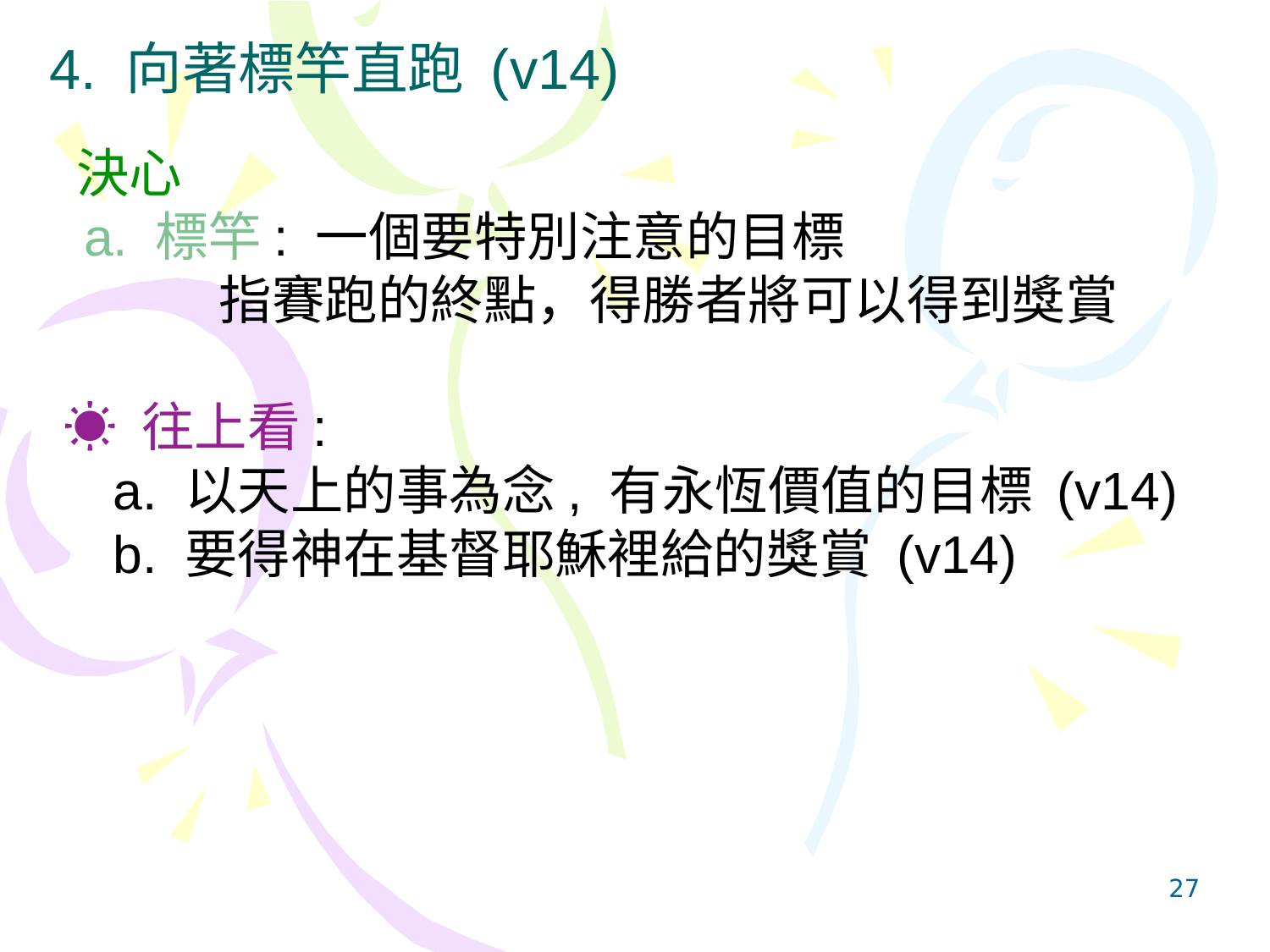

# 4. 向著標竿直跑 (v14)
  決心
   a. 標竿: 一個要特別注意的目標
              指賽跑的終點，得勝者將可以得到獎賞

  ☀︎ 往上看:
     a. 以天上的事為念, 有永恆價值的目標 (v14)
     b. 要得神在基督耶穌裡給的獎賞 (v14)

27